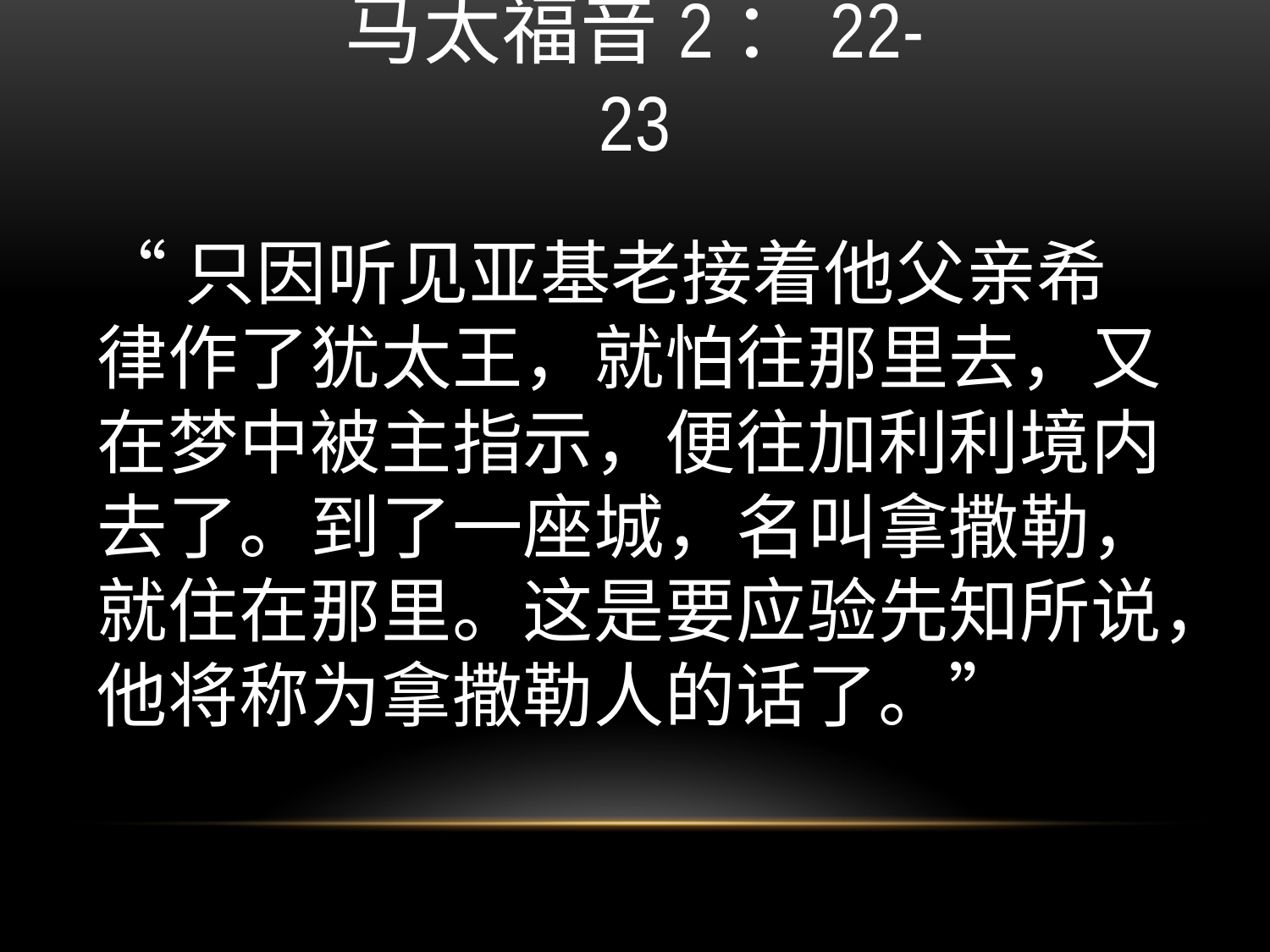

# 马太福音2：22-23
“只因听见亚基老接着他父亲希律作了犹太王，就怕往那里去，又在梦中被主指示，便往加利利境内去了。到了一座城，名叫拿撒勒，就住在那里。这是要应验先知所说，他将称为拿撒勒人的话了。”